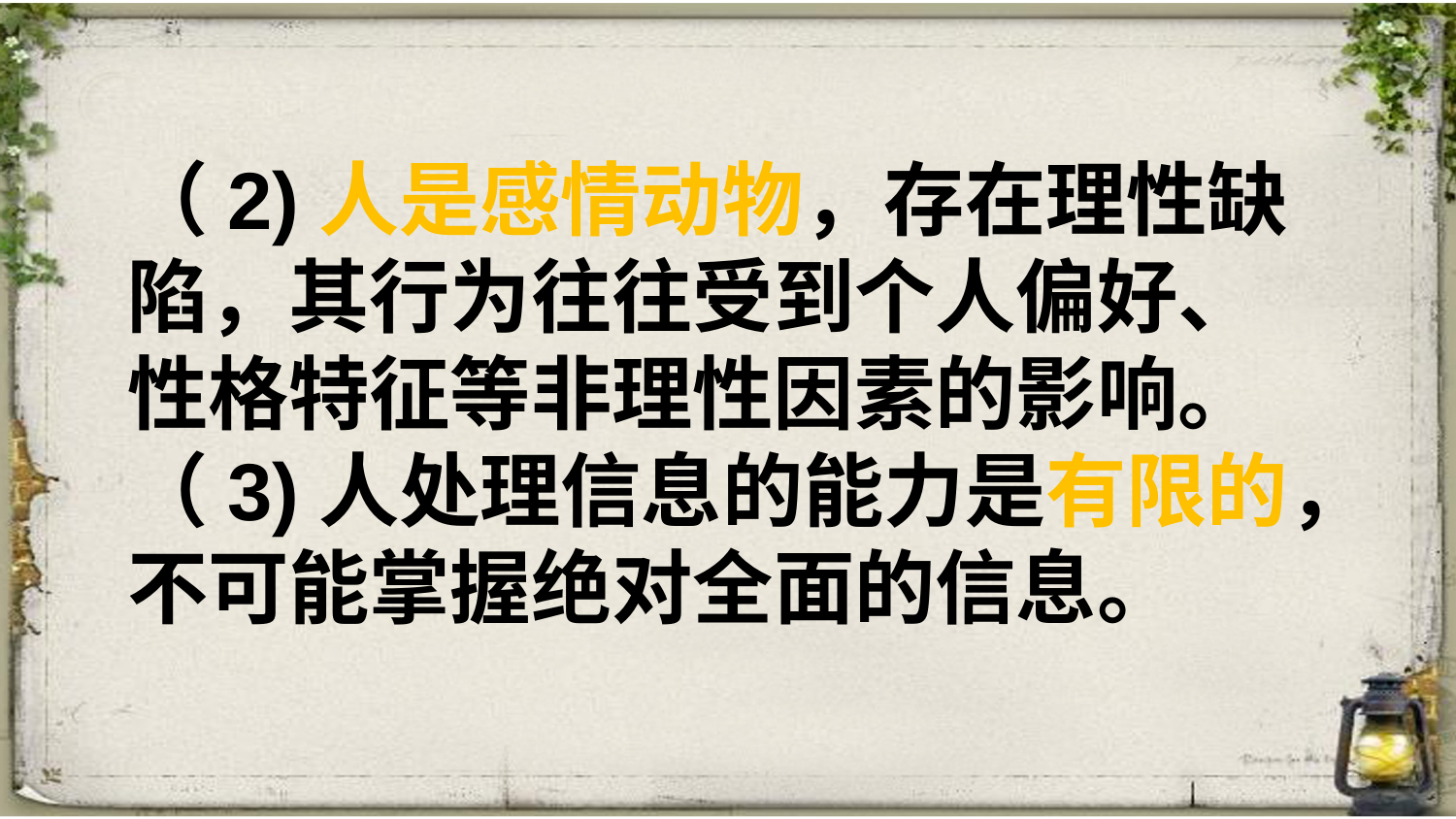

（2)人是感情动物，存在理性缺陷，其行为往往受到个人偏好、性格特征等非理性因素的影响。
（3)人处理信息的能力是有限的，不可能掌握绝对全面的信息。